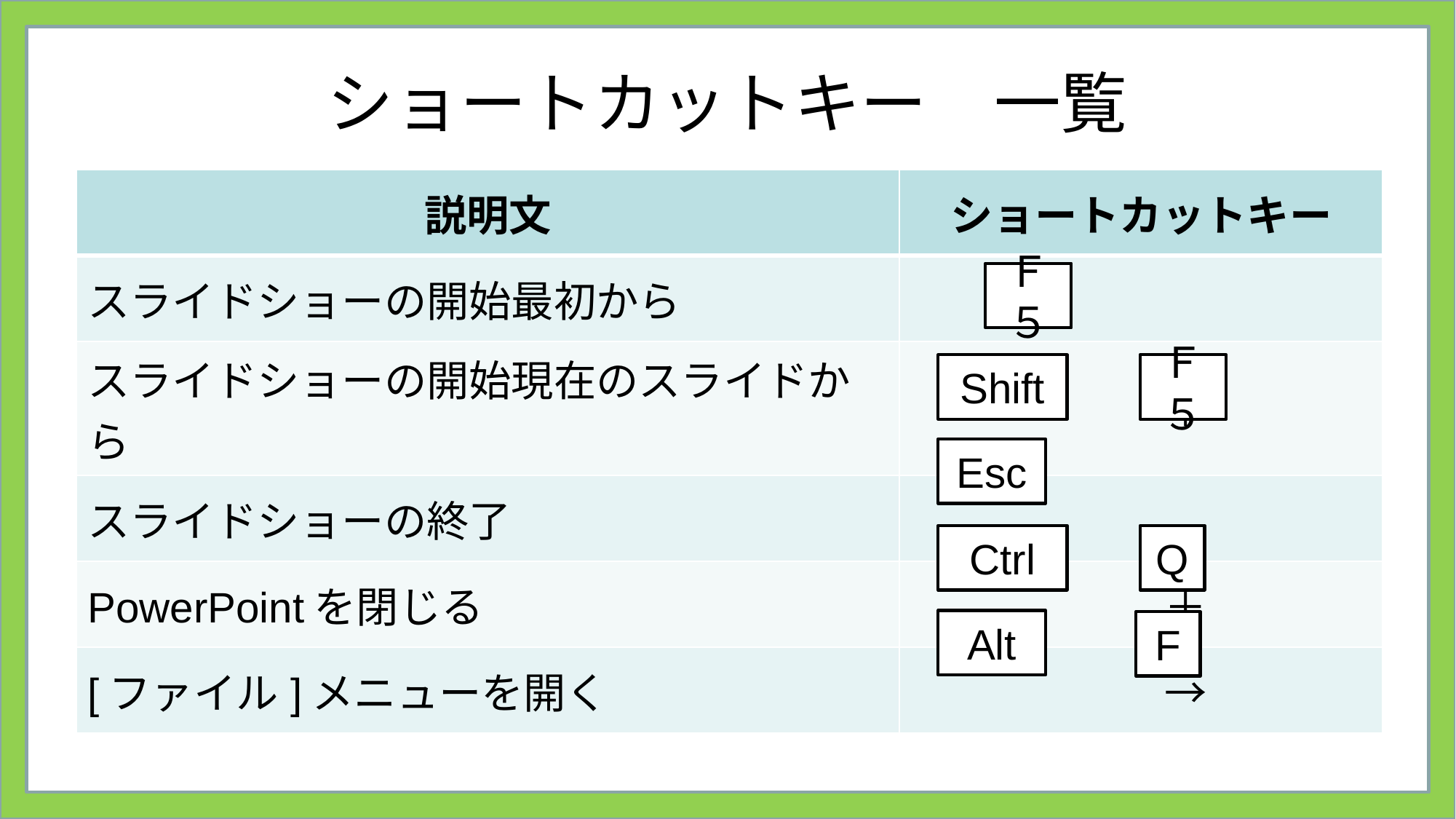

# ショートカットキー　一覧
| 説明文 | ショートカットキー |
| --- | --- |
| スライドショーの開始最初から |  |
| スライドショーの開始現在のスライドから | ＋ |
| スライドショーの終了 |  |
| PowerPointを閉じる | ＋ |
| [ファイル]メニューを開く | → |
Ｆ５
Shift
Ｆ５
Esc
Ctrl
Q
Alt
F